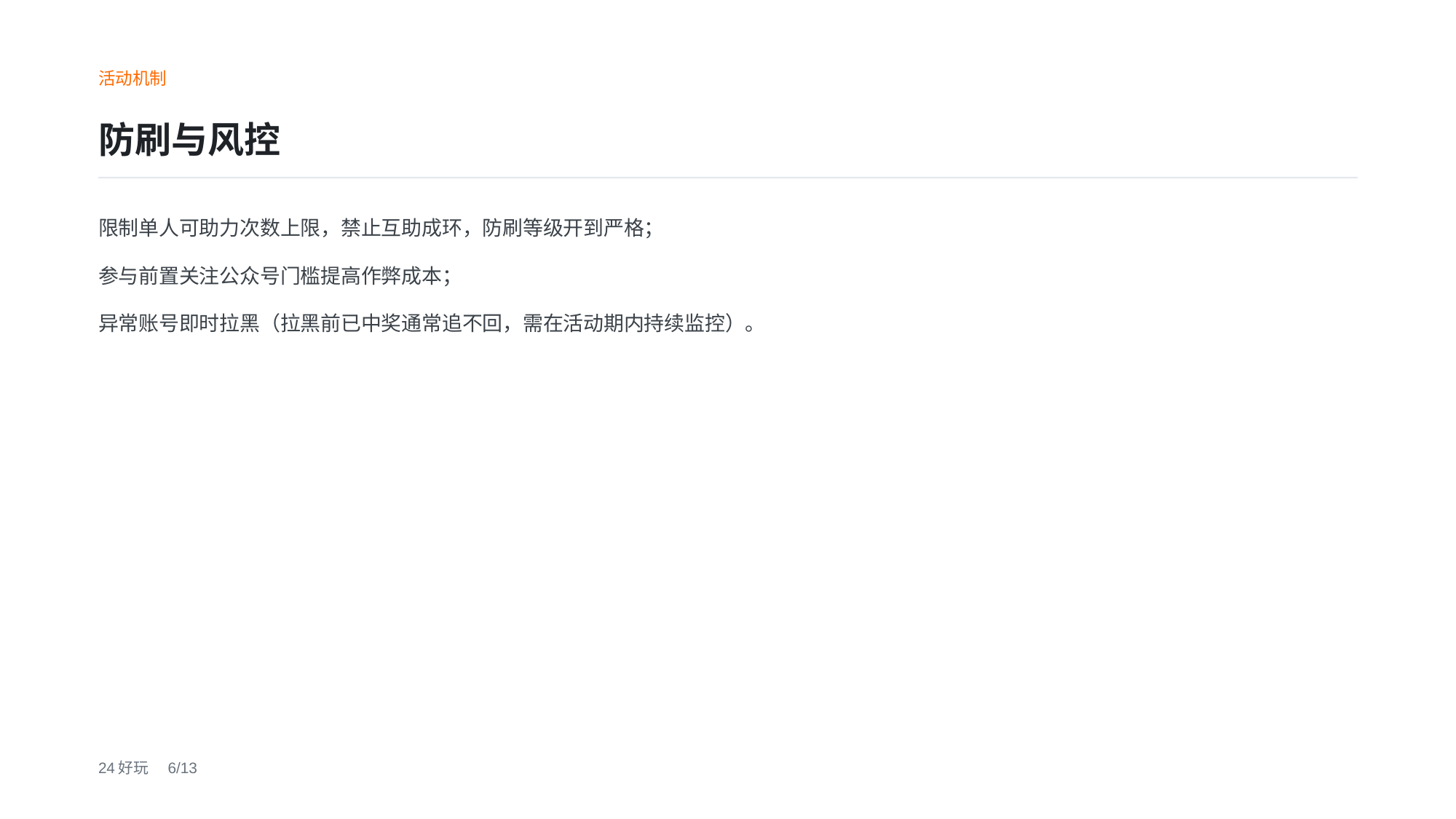

活动机制
防刷与风控

限制单人可助力次数上限，禁止互助成环，防刷等级开到严格；
参与前置关注公众号门槛提高作弊成本；
异常账号即时拉黑（拉黑前已中奖通常追不回，需在活动期内持续监控）。
24好玩　6/13